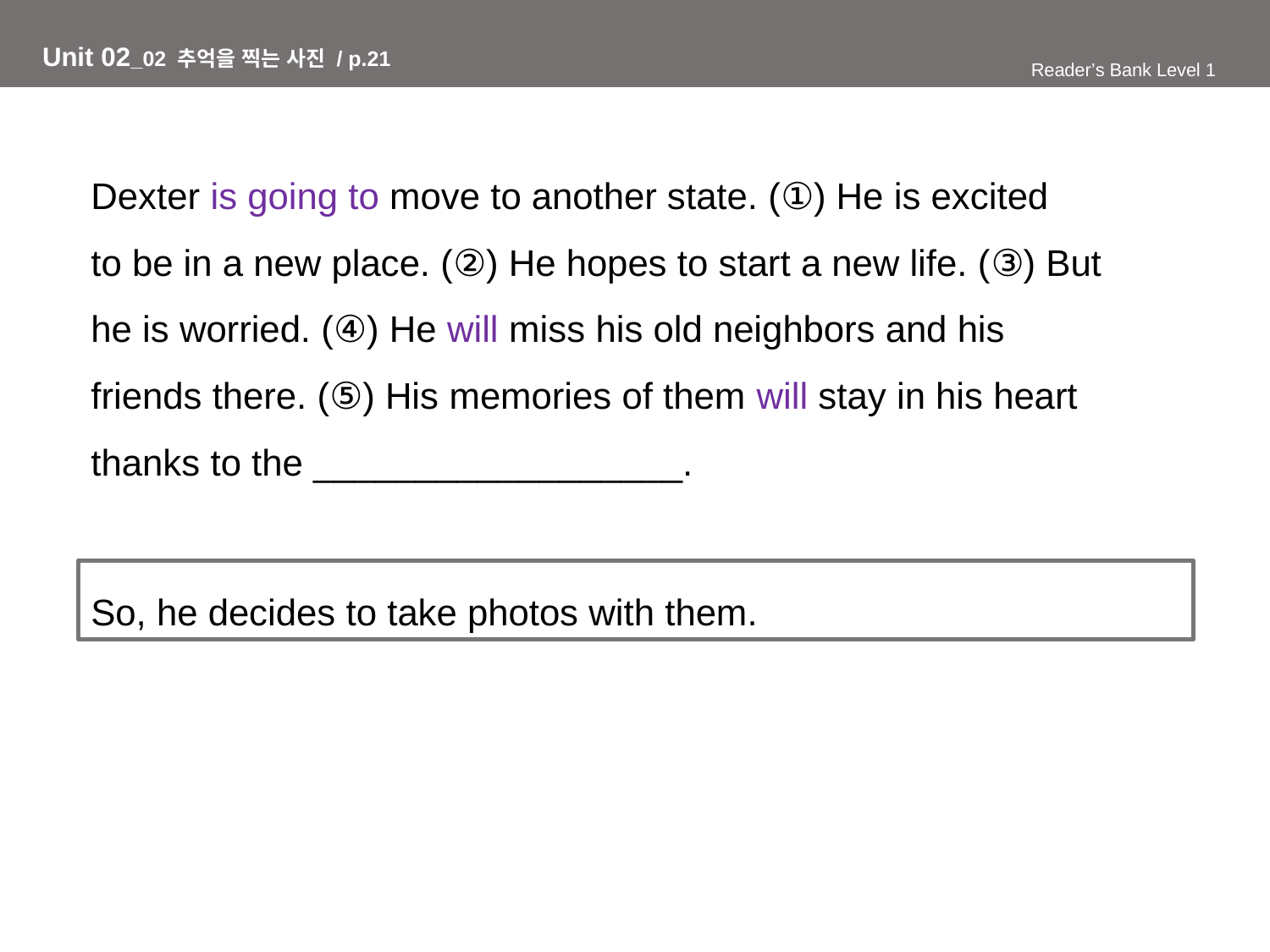

Unit 02_02 추억을 찍는 사진 / p.21
Reader’s Bank Level 1

Dexter is going to move to another state. (①) He is excited
to be in a new place. (②) He hopes to start a new life. (③) But
he is worried. (④) He will miss his old neighbors and his
friends there. (⑤) His memories of them will stay in his heart
thanks to the __________________.

Reader’s Bank Level 1

So, he decides to take photos with them.